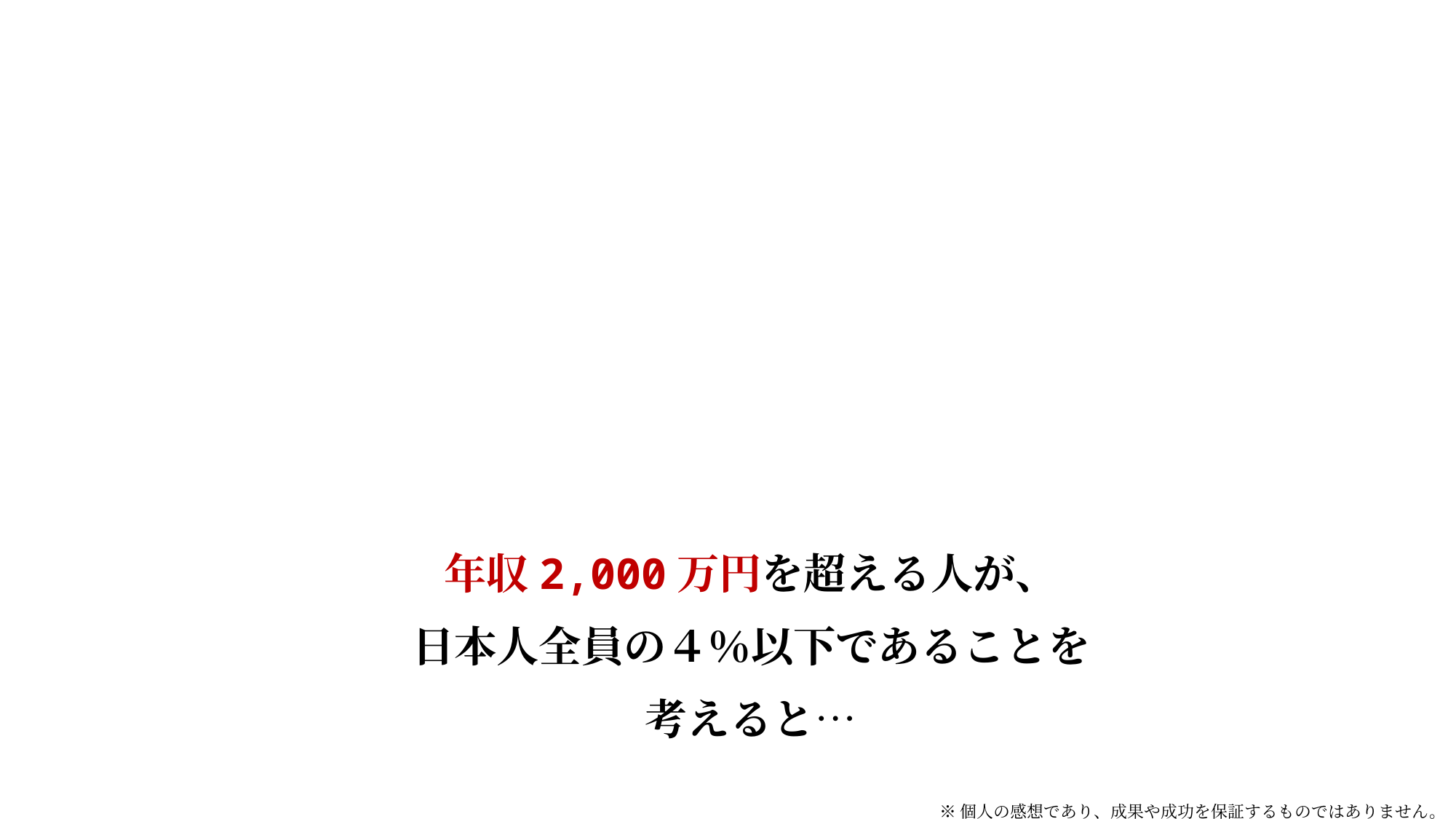

年収2,000万円を超える人が、
日本人全員の４％以下であることを
考えると…
※個人の感想であり、成果や成功を保証するものではありません。